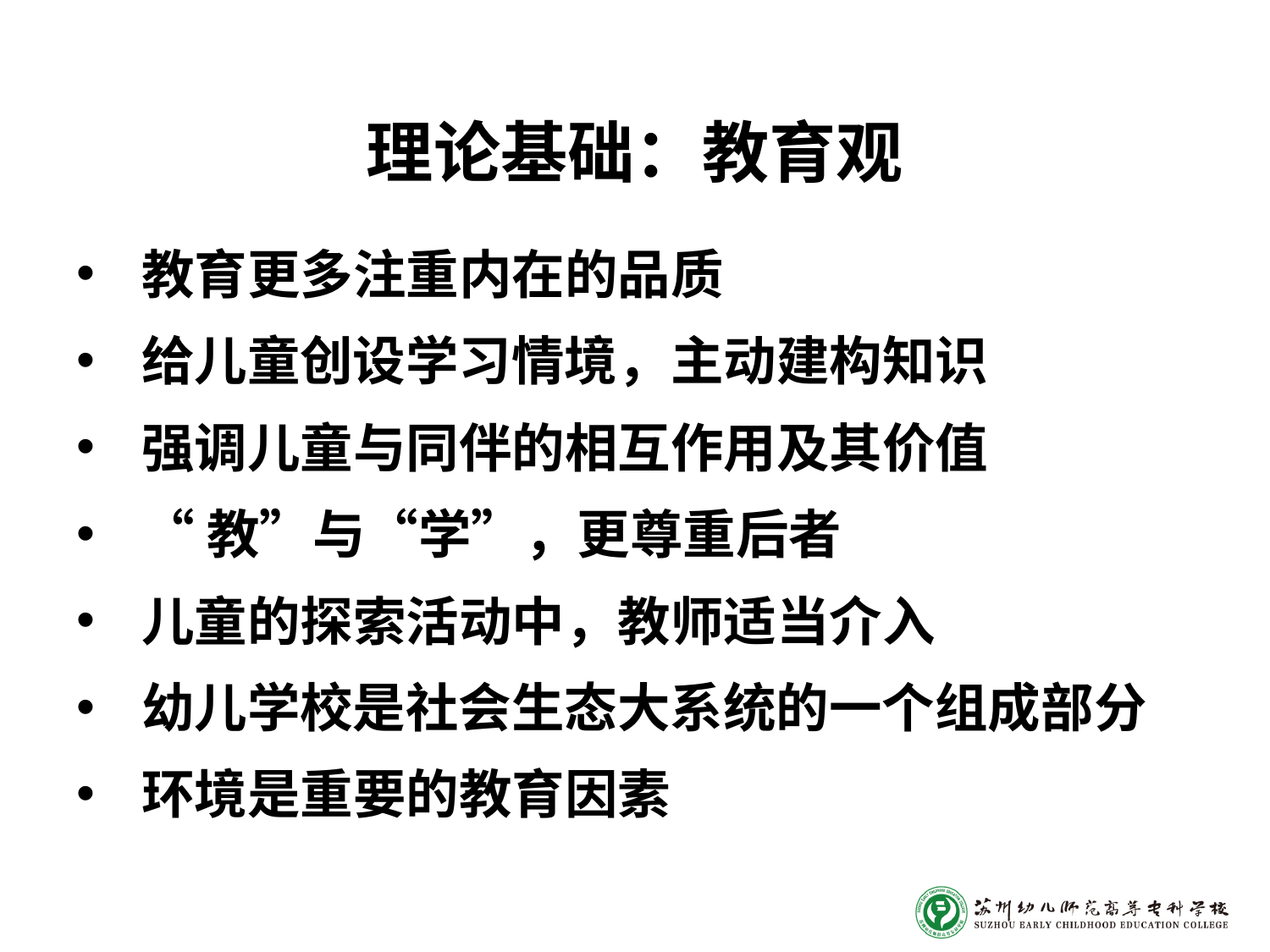

理论基础：教育观
教育更多注重内在的品质
给儿童创设学习情境，主动建构知识
强调儿童与同伴的相互作用及其价值
“教”与“学”，更尊重后者
儿童的探索活动中，教师适当介入
幼儿学校是社会生态大系统的一个组成部分
环境是重要的教育因素